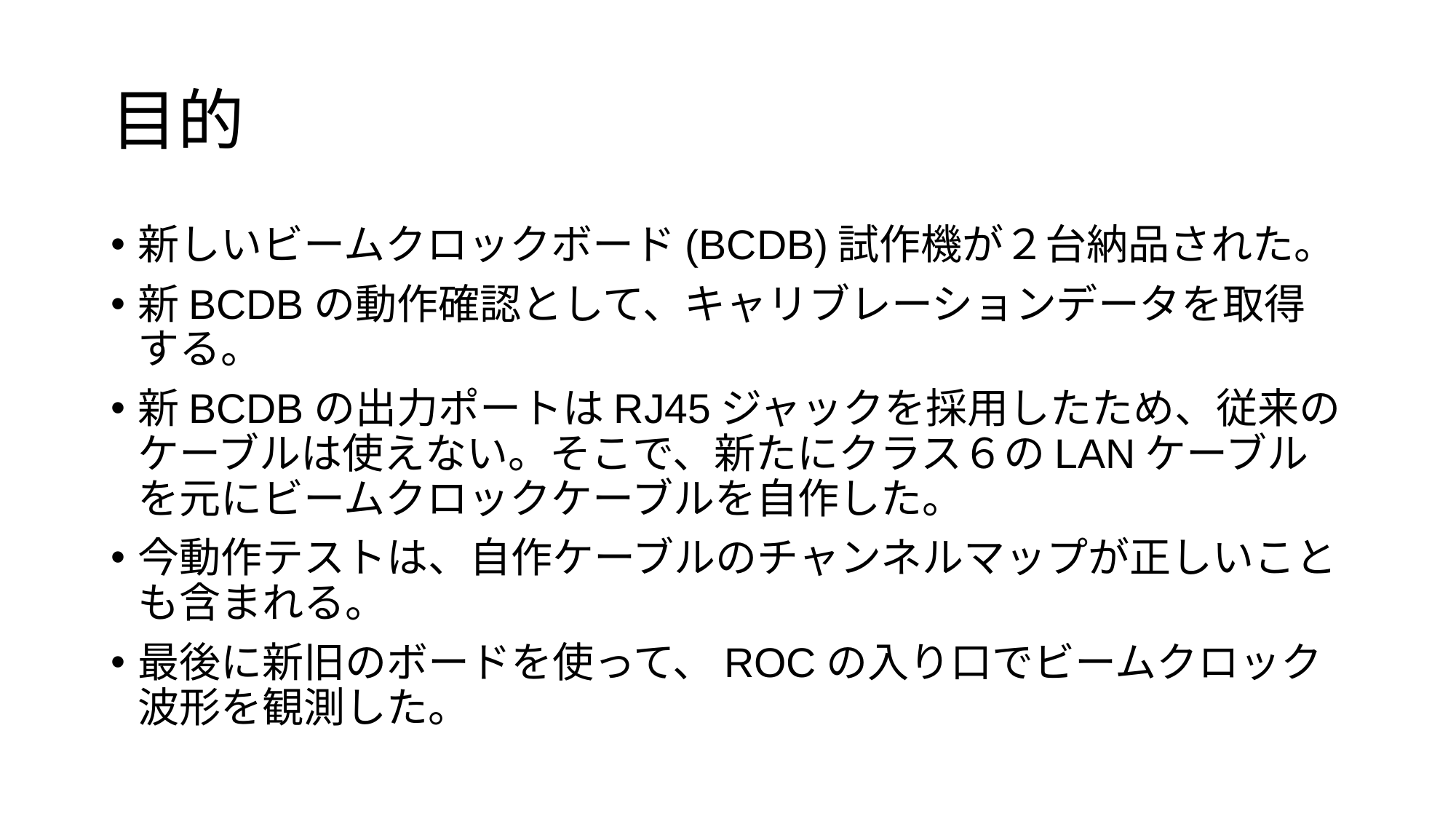

# 目的
新しいビームクロックボード(BCDB)試作機が２台納品された。
新BCDBの動作確認として、キャリブレーションデータを取得する。
新BCDBの出力ポートはRJ45ジャックを採用したため、従来のケーブルは使えない。そこで、新たにクラス６のLANケーブルを元にビームクロックケーブルを自作した。
今動作テストは、自作ケーブルのチャンネルマップが正しいことも含まれる。
最後に新旧のボードを使って、ROCの入り口でビームクロック波形を観測した。